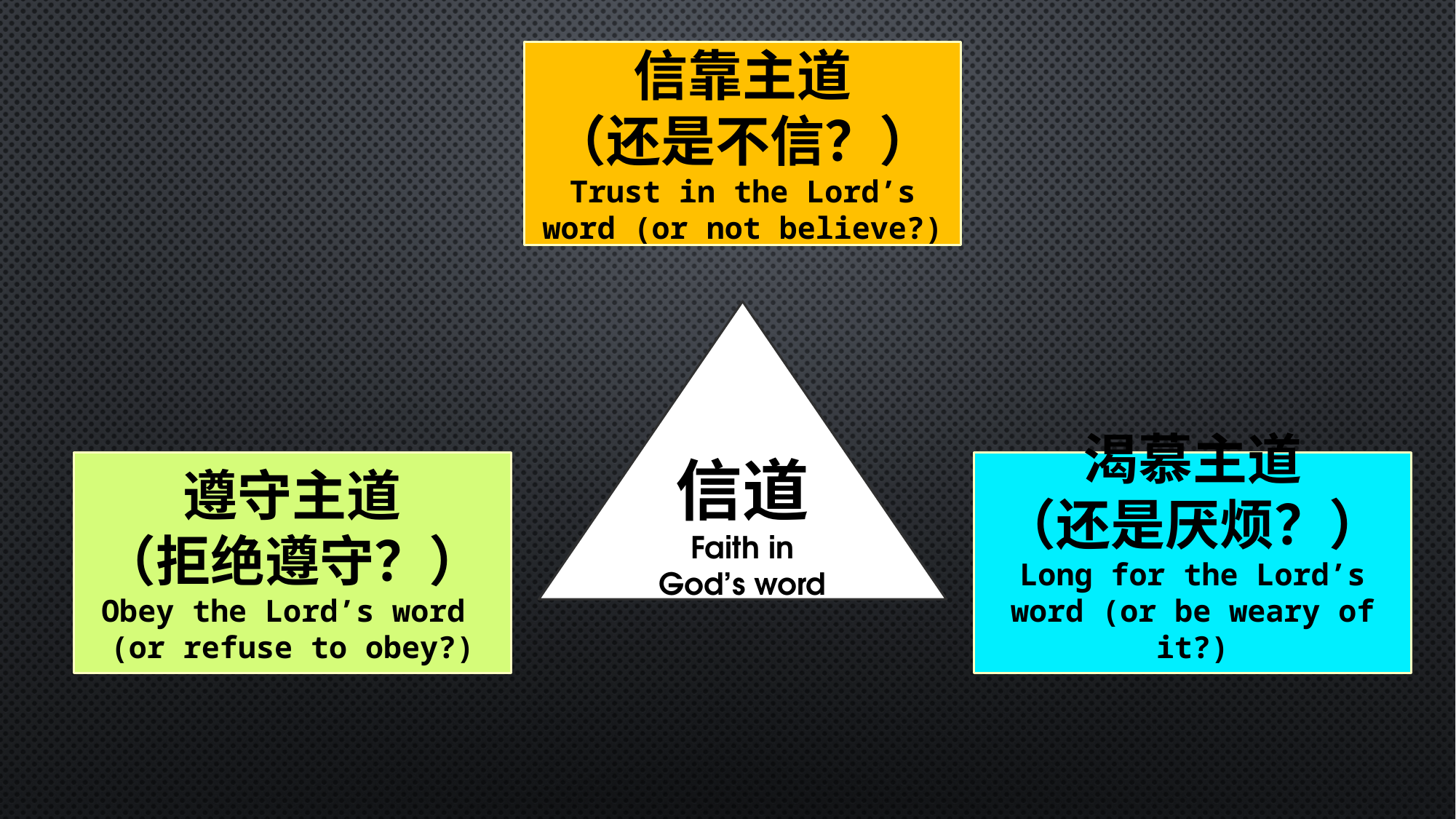

信靠主道
（还是不信？） Trust in the Lord’s word (or not believe?)
信道
Faith in God’s word
遵守主道
（拒绝遵守？）
Obey the Lord’s word
(or refuse to obey?)
渴慕主道
（还是厌烦？） Long for the Lord’s word (or be weary of it?)